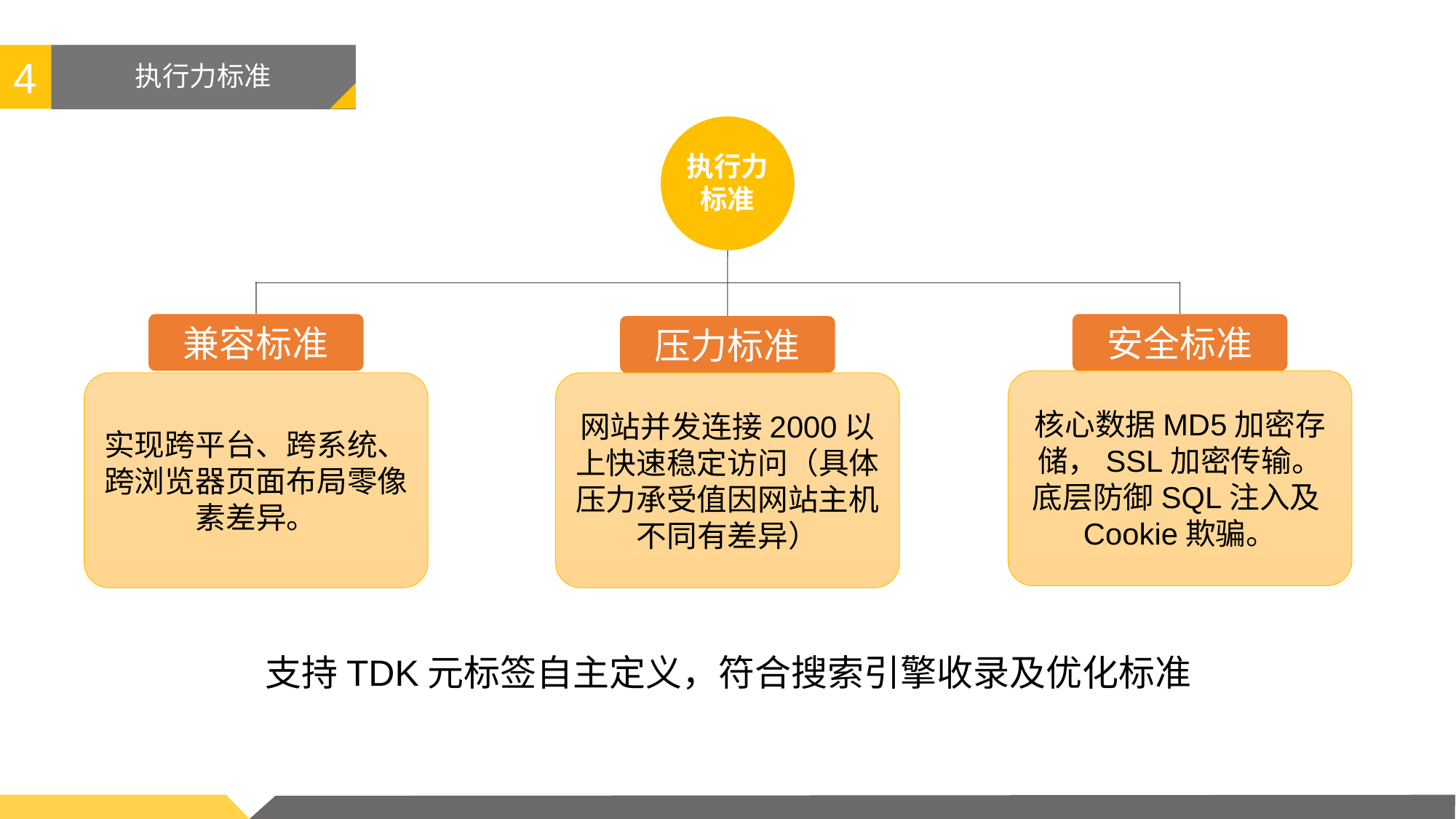

4
# 执行力标准

执行力标准
兼容标准
安全标准
压力标准
核心数据MD5加密存储，SSL加密传输。底层防御SQL注入及Cookie欺骗。
实现跨平台、跨系统、跨浏览器页面布局零像素差异。
网站并发连接2000以上快速稳定访问（具体压力承受值因网站主机不同有差异）
支持TDK元标签自主定义，符合搜索引擎收录及优化标准